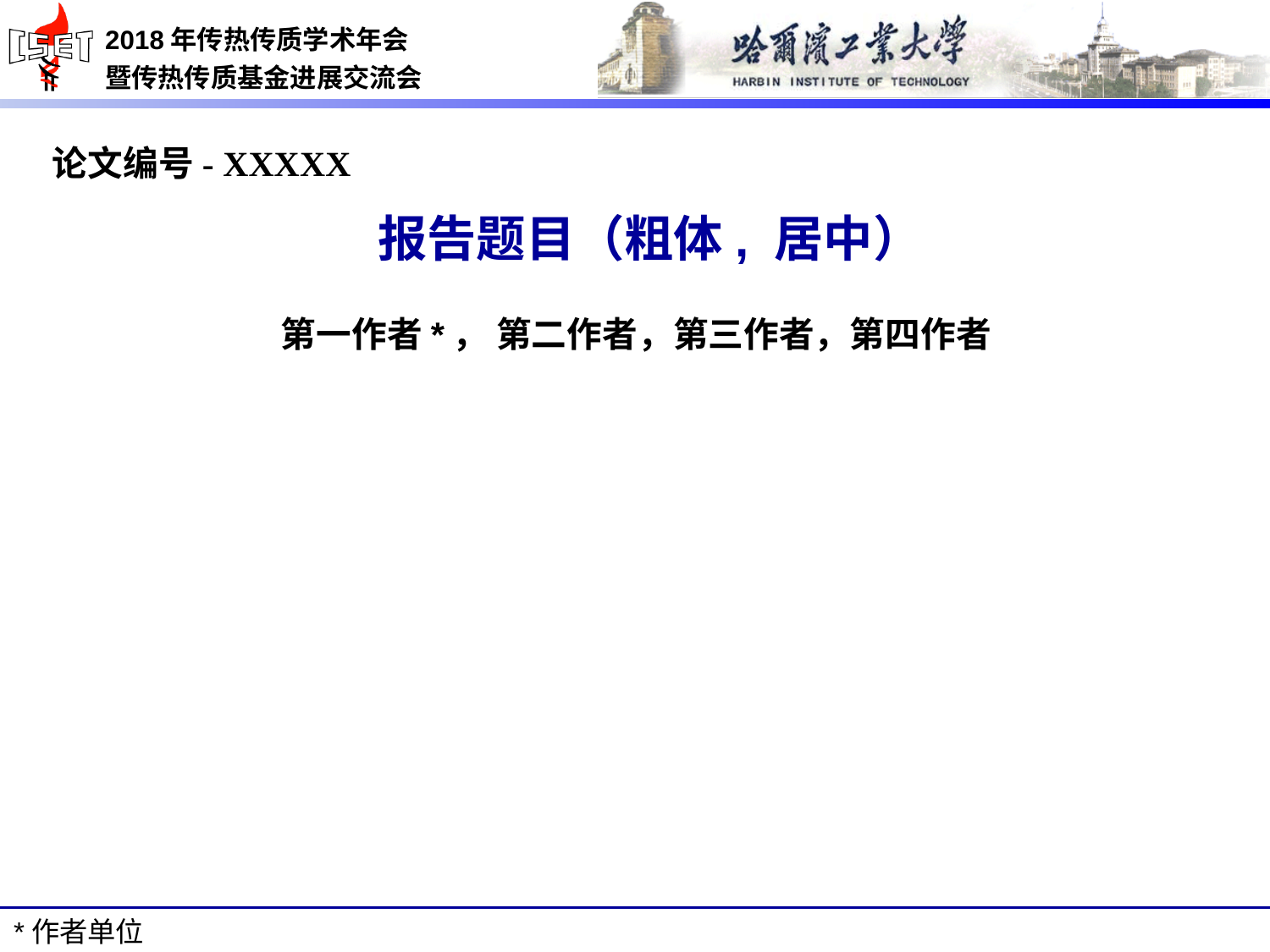

论文编号- XXXXX
报告题目（粗体, 居中）
第一作者*， 第二作者，第三作者，第四作者
*作者单位